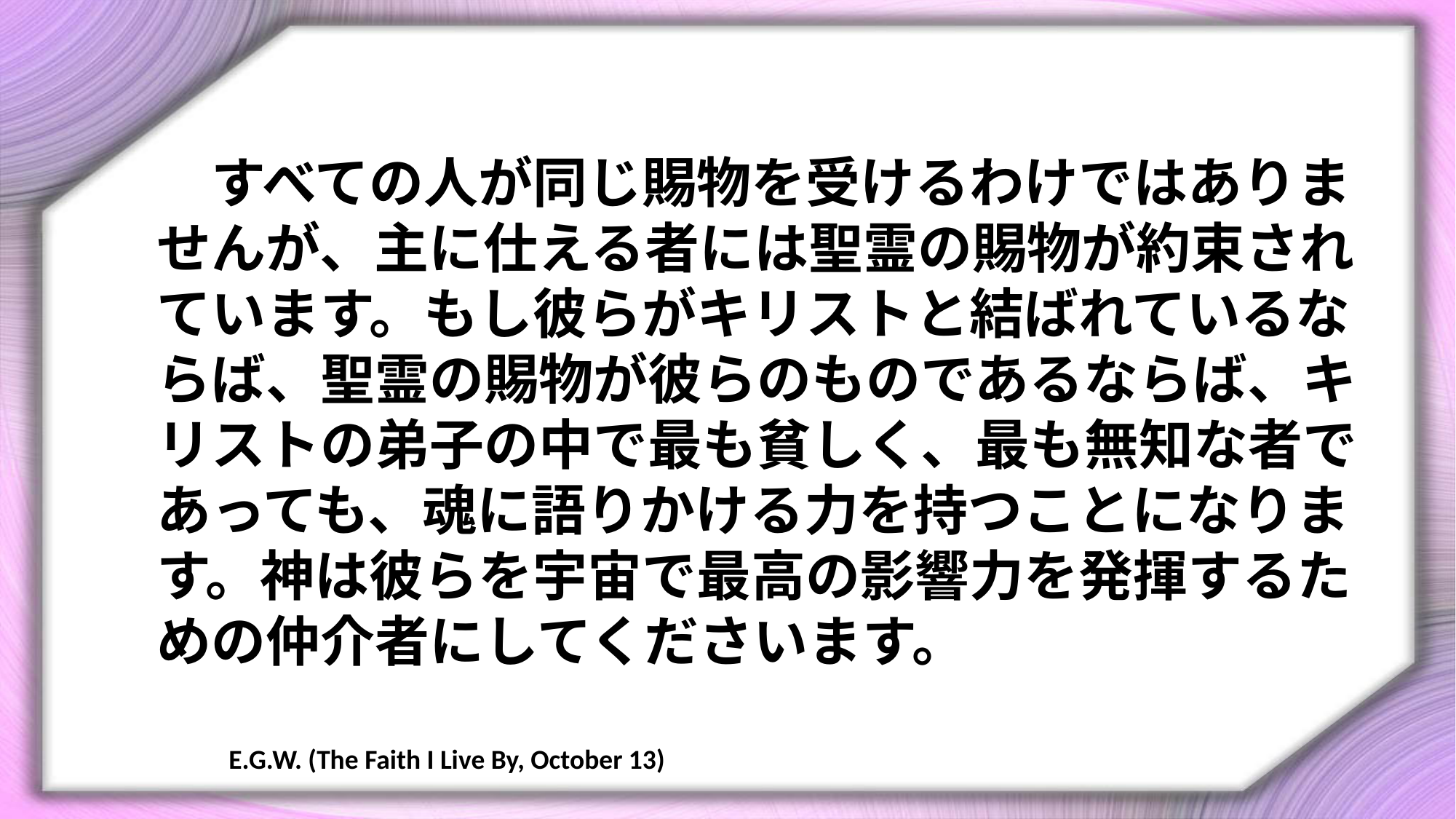

すべての人が同じ賜物を受けるわけではありませんが、主に仕える者には聖霊の賜物が約束されています。もし彼らがキリストと結ばれているならば、聖霊の賜物が彼らのものであるならば、キリストの弟子の中で最も貧しく、最も無知な者であっても、魂に語りかける力を持つことになります。神は彼らを宇宙で最高の影響力を発揮するための仲介者にしてくださいます。
E.G.W. (The Faith I Live By, October 13)